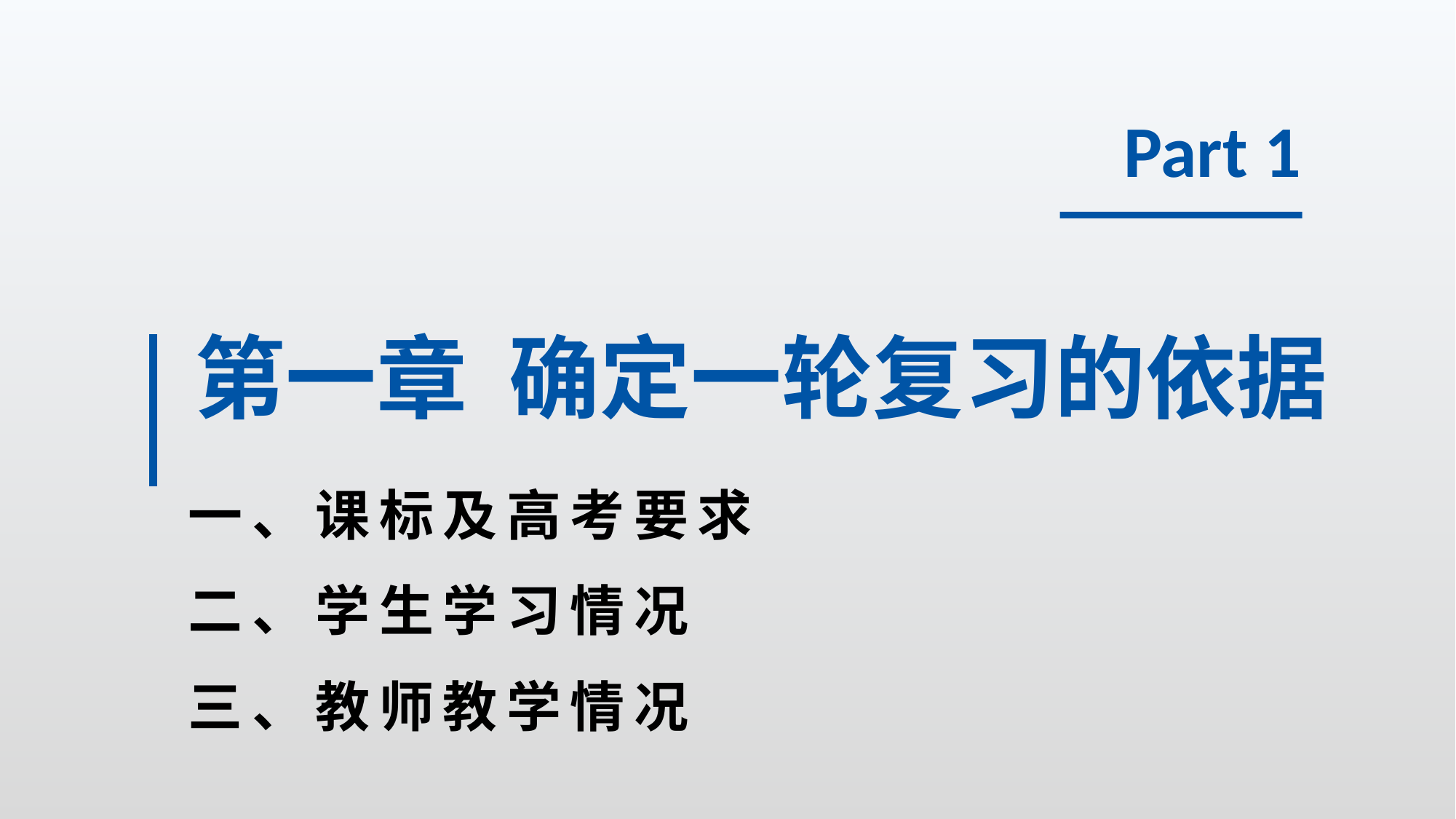

Part 1

第一章  确定一轮复习的依据

一、课标及高考要求
二、学生学习情况
三、教师教学情况